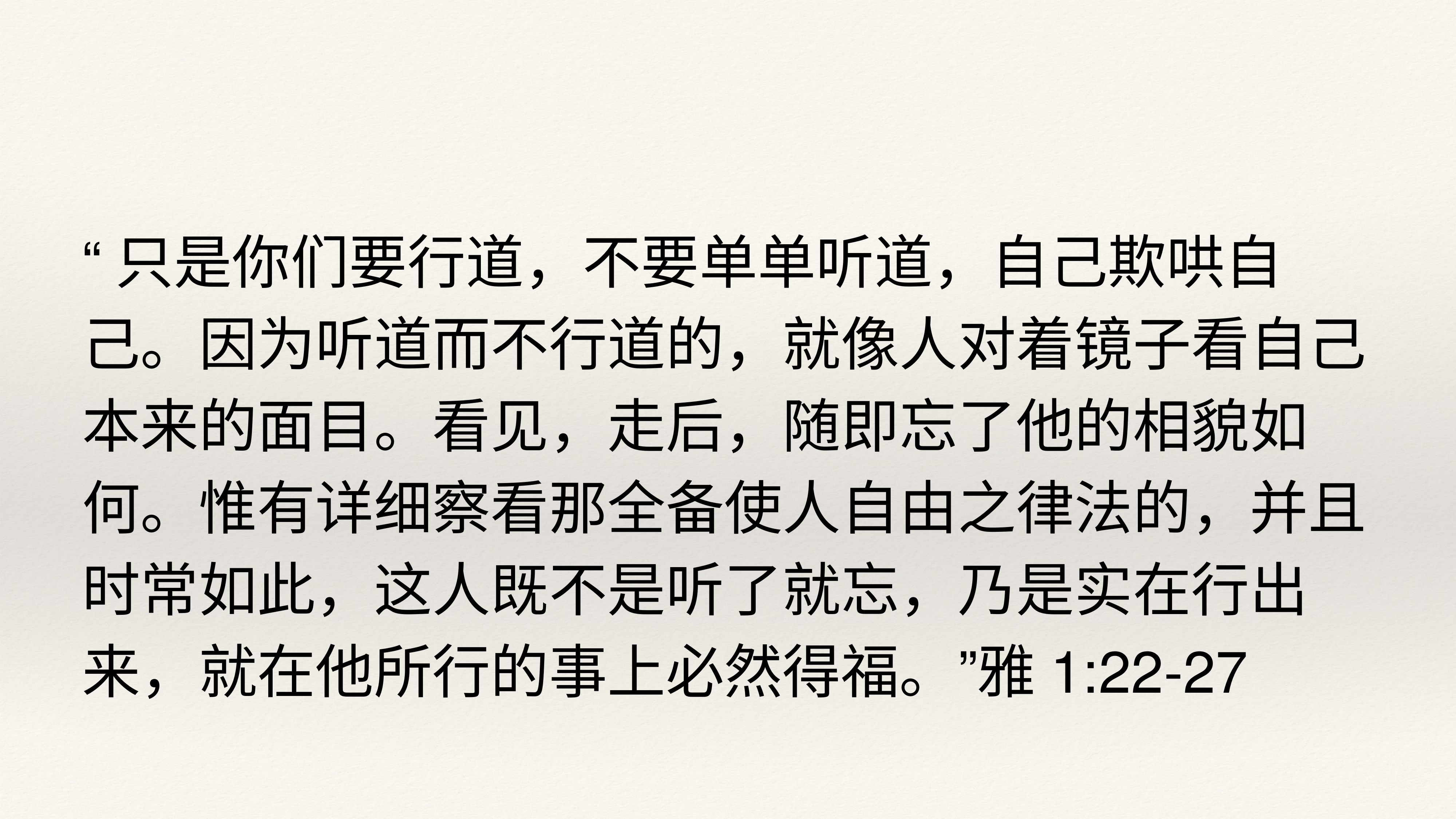

“只是你们要行道，不要单单听道，自己欺哄自己。因为听道而不行道的，就像人对着镜子看自己本来的面目。看见，走后，随即忘了他的相貌如何。惟有详细察看那全备使人自由之律法的，并且时常如此，这人既不是听了就忘，乃是实在行出来，就在他所行的事上必然得福。”雅1:22-27